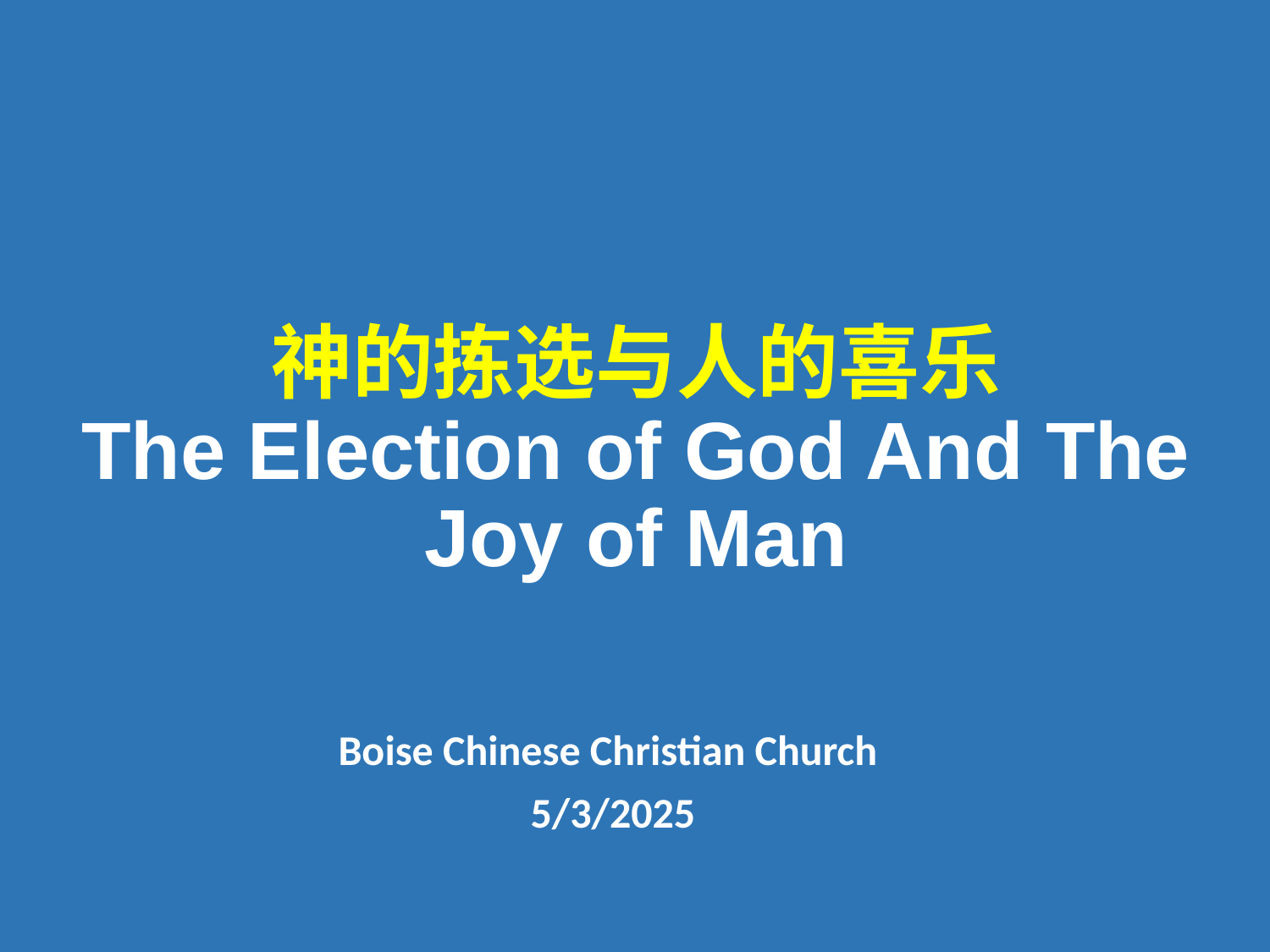

# 神的拣选与人的喜乐 The Election of God And The Joy of Man
Boise Chinese Christian Church
5/3/2025